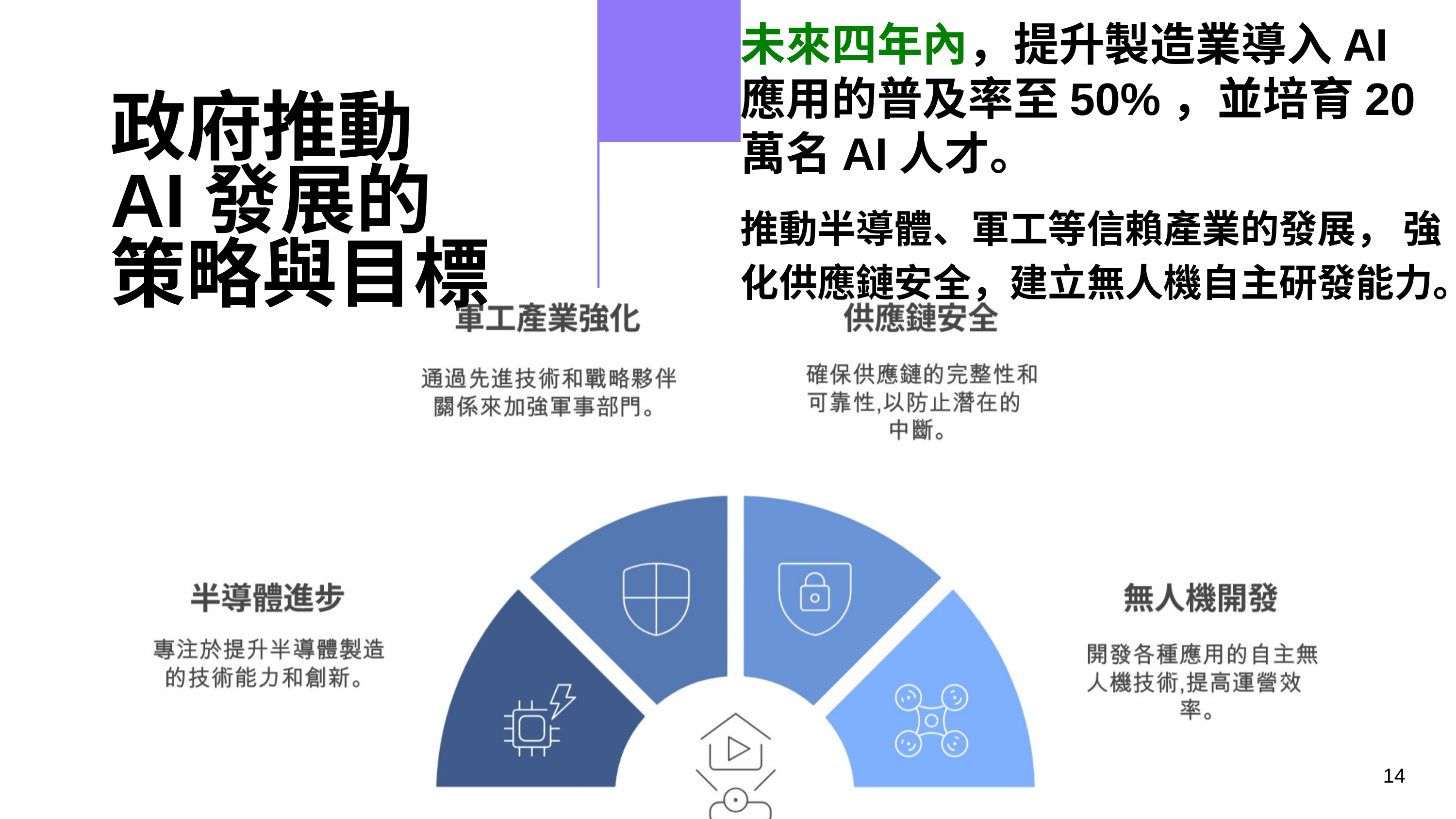

未來四年內，提升製造業導入AI應用的普及率至50%，並培育20萬名AI人才。
推動半導體、軍工等信賴產業的發展， 強化供應鏈安全，建立無人機自主研發能力。
政府推動AI發展的策略與目標

14